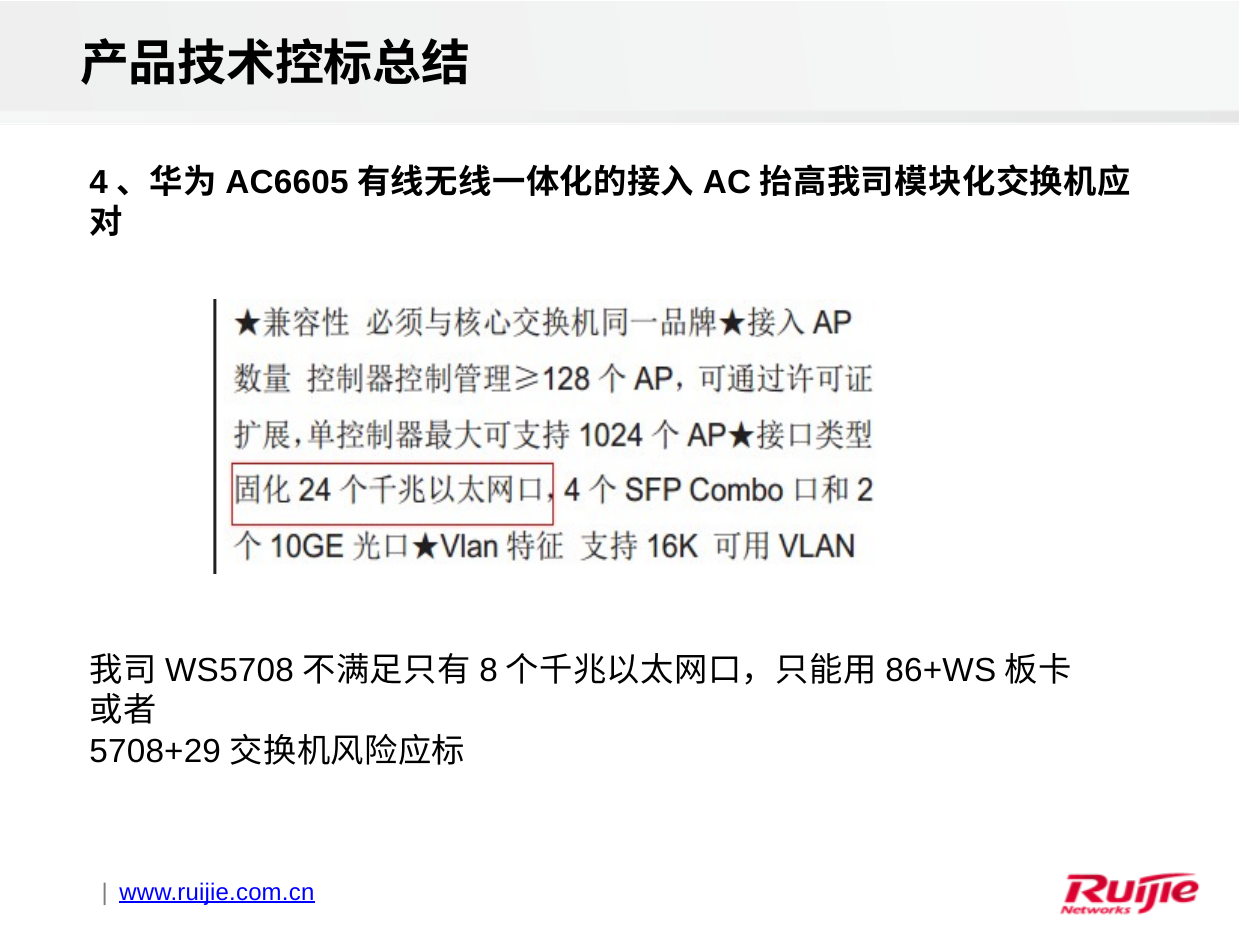

# 产品技术控标总结
4、华为AC6605有线无线一体化的接入AC抬高我司模块化交换机应对

我司WS5708不满足只有8个千兆以太网口，只能用86+WS板卡或者
5708+29交换机风险应标
| www.ruijie.com.cn